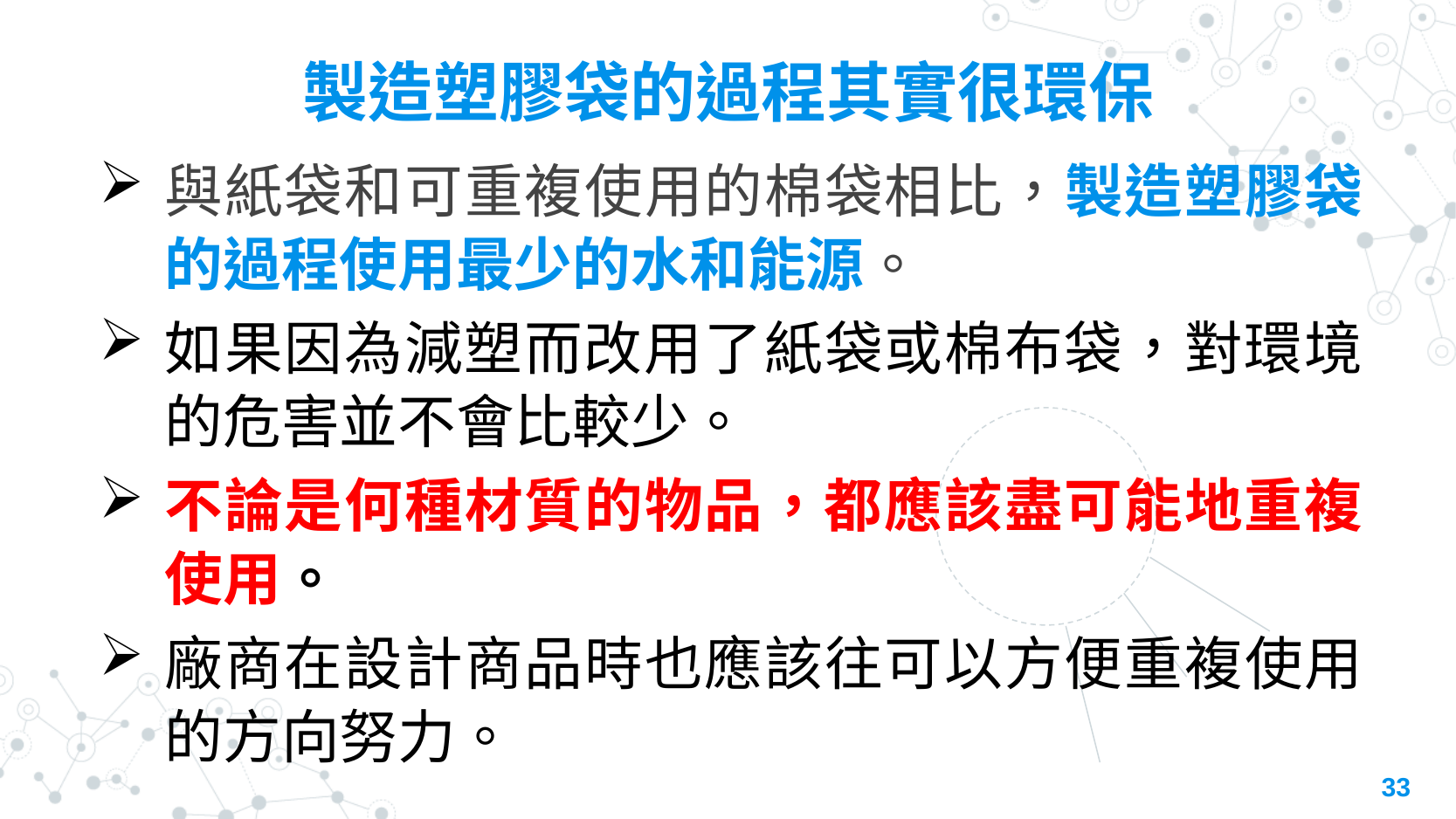

製造塑膠袋的過程其實很環保
與紙袋和可重複使用的棉袋相比，製造塑膠袋的過程使用最少的水和能源。
如果因為減塑而改用了紙袋或棉布袋，對環境的危害並不會比較少。
不論是何種材質的物品，都應該盡可能地重複使用。
廠商在設計商品時也應該往可以方便重複使用的方向努力。

33